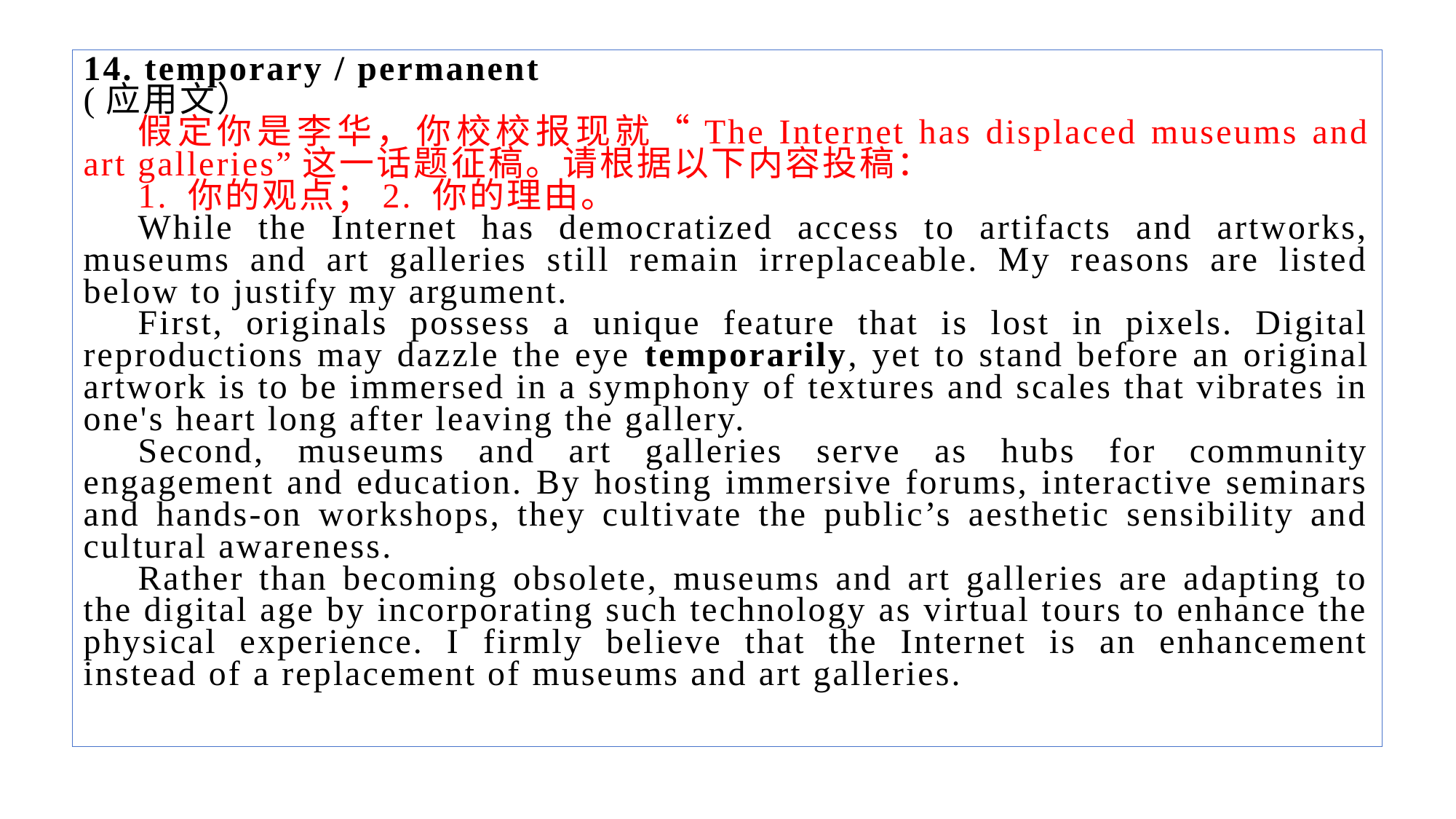

14. temporary / permanent
(应用文）
假定你是李华，你校校报现就“The Internet has displaced museums and art galleries”这一话题征稿。请根据以下内容投稿：
1. 你的观点；2. 你的理由。
While the Internet has democratized access to artifacts and artworks, museums and art galleries still remain irreplaceable. My reasons are listed below to justify my argument.
First, originals possess a unique feature that is lost in pixels. Digital reproductions may dazzle the eye temporarily, yet to stand before an original artwork is to be immersed in a symphony of textures and scales that vibrates in one's heart long after leaving the gallery.
Second, museums and art galleries serve as hubs for community engagement and education. By hosting immersive forums, interactive seminars and hands-on workshops, they cultivate the public’s aesthetic sensibility and cultural awareness.
Rather than becoming obsolete, museums and art galleries are adapting to the digital age by incorporating such technology as virtual tours to enhance the physical experience. I firmly believe that the Internet is an enhancement instead of a replacement of museums and art galleries.